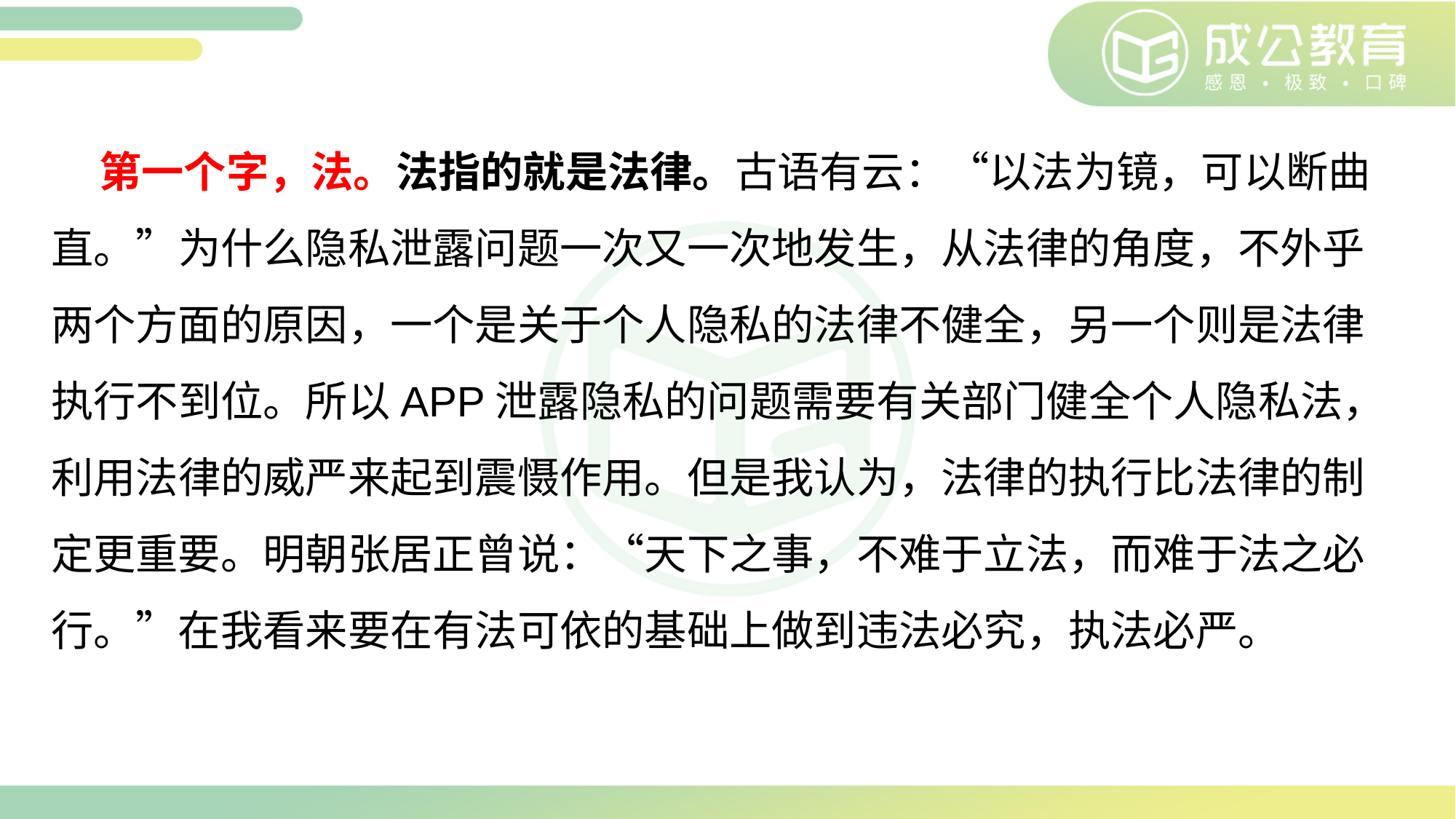

第一个字，法。法指的就是法律。古语有云：“以法为镜，可以断曲直。”为什么隐私泄露问题一次又一次地发生，从法律的角度，不外乎两个方面的原因，一个是关于个人隐私的法律不健全，另一个则是法律执行不到位。所以APP泄露隐私的问题需要有关部门健全个人隐私法，利用法律的威严来起到震慑作用。但是我认为，法律的执行比法律的制定更重要。明朝张居正曾说：“天下之事，不难于立法，而难于法之必行。”在我看来要在有法可依的基础上做到违法必究，执法必严。